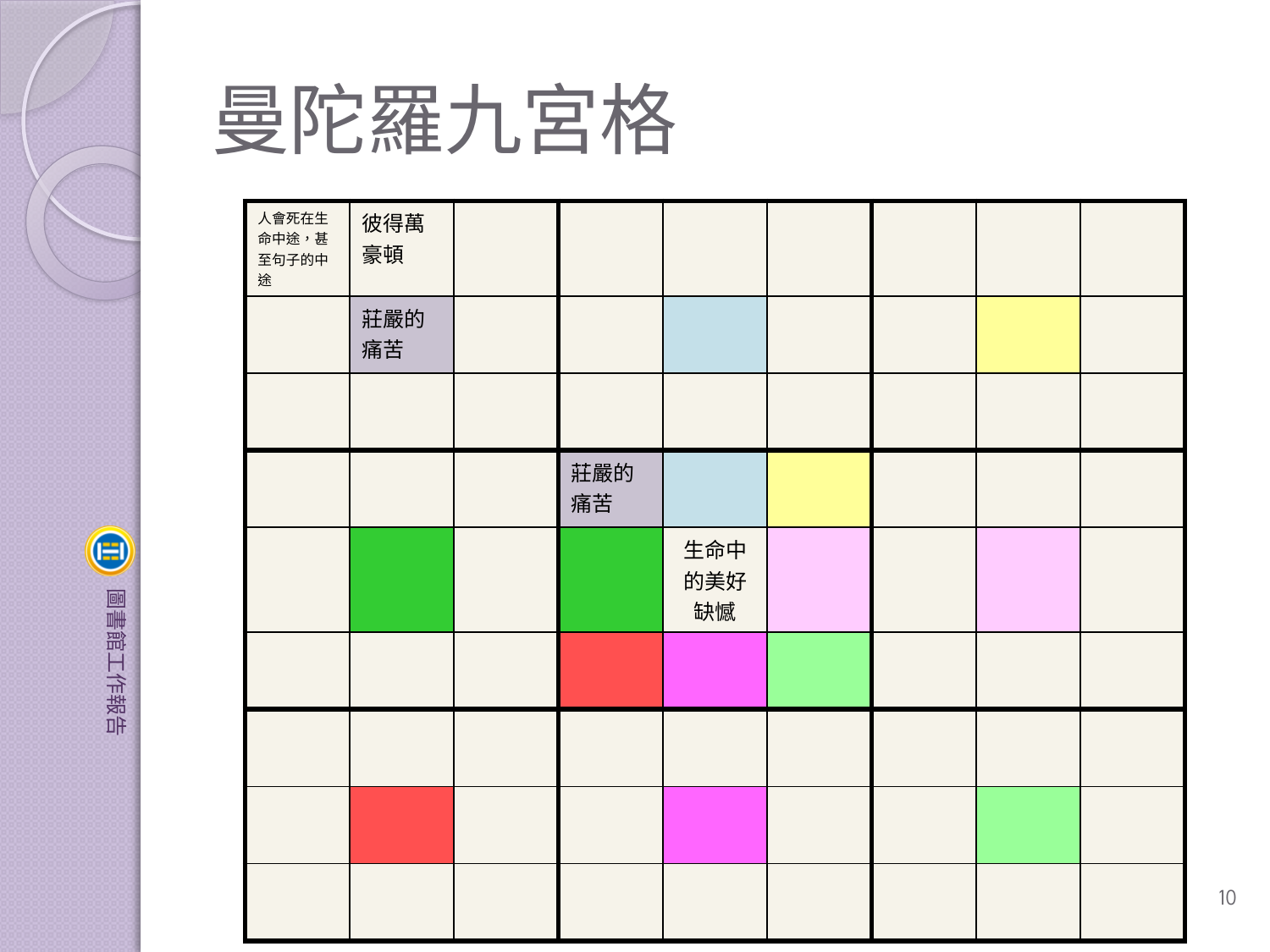

# 曼陀羅九宮格
| 人會死在生命中途，甚至句子的中途 | 彼得萬豪頓 |  |  |  |  |  |  |  |
| --- | --- | --- | --- | --- | --- | --- | --- | --- |
|  | 莊嚴的痛苦 |  |  |  |  |  |  |  |
|  |  |  |  |  |  |  |  |  |
|  |  |  | 莊嚴的痛苦 |  |  |  |  |  |
|  |  |  |  | 生命中的美好缺憾 |  |  |  |  |
|  |  |  |  |  |  |  |  |  |
|  |  |  |  |  |  |  |  |  |
|  |  |  |  |  |  |  |  |  |
|  |  |  |  |  |  |  |  |  |
10